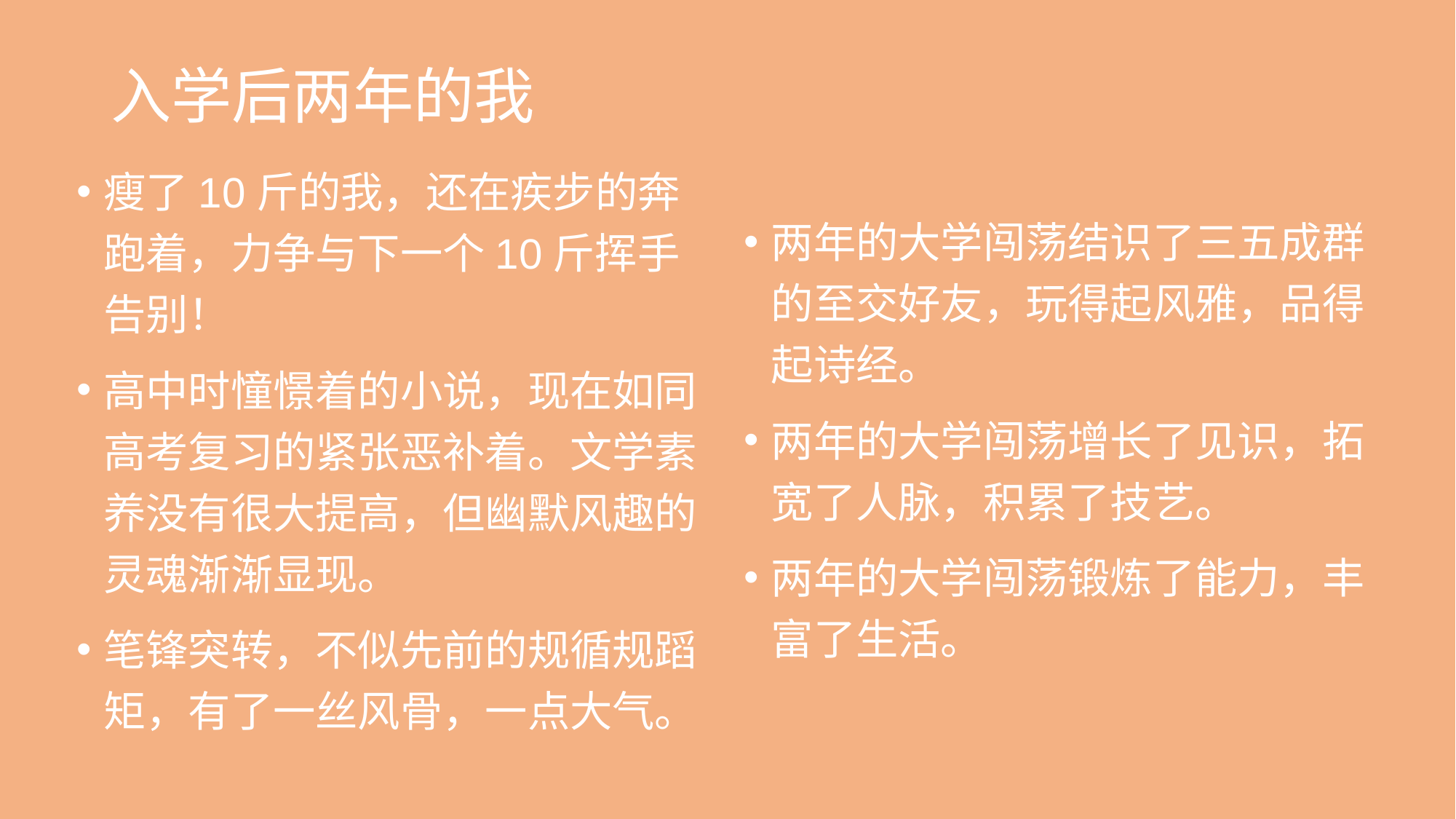

# 入学后两年的我
瘦了10斤的我，还在疾步的奔跑着，力争与下一个10斤挥手告别！
高中时憧憬着的小说，现在如同高考复习的紧张恶补着。文学素养没有很大提高，但幽默风趣的灵魂渐渐显现。
笔锋突转，不似先前的规循规蹈矩，有了一丝风骨，一点大气。
两年的大学闯荡结识了三五成群的至交好友，玩得起风雅，品得起诗经。
两年的大学闯荡增长了见识，拓宽了人脉，积累了技艺。
两年的大学闯荡锻炼了能力，丰富了生活。